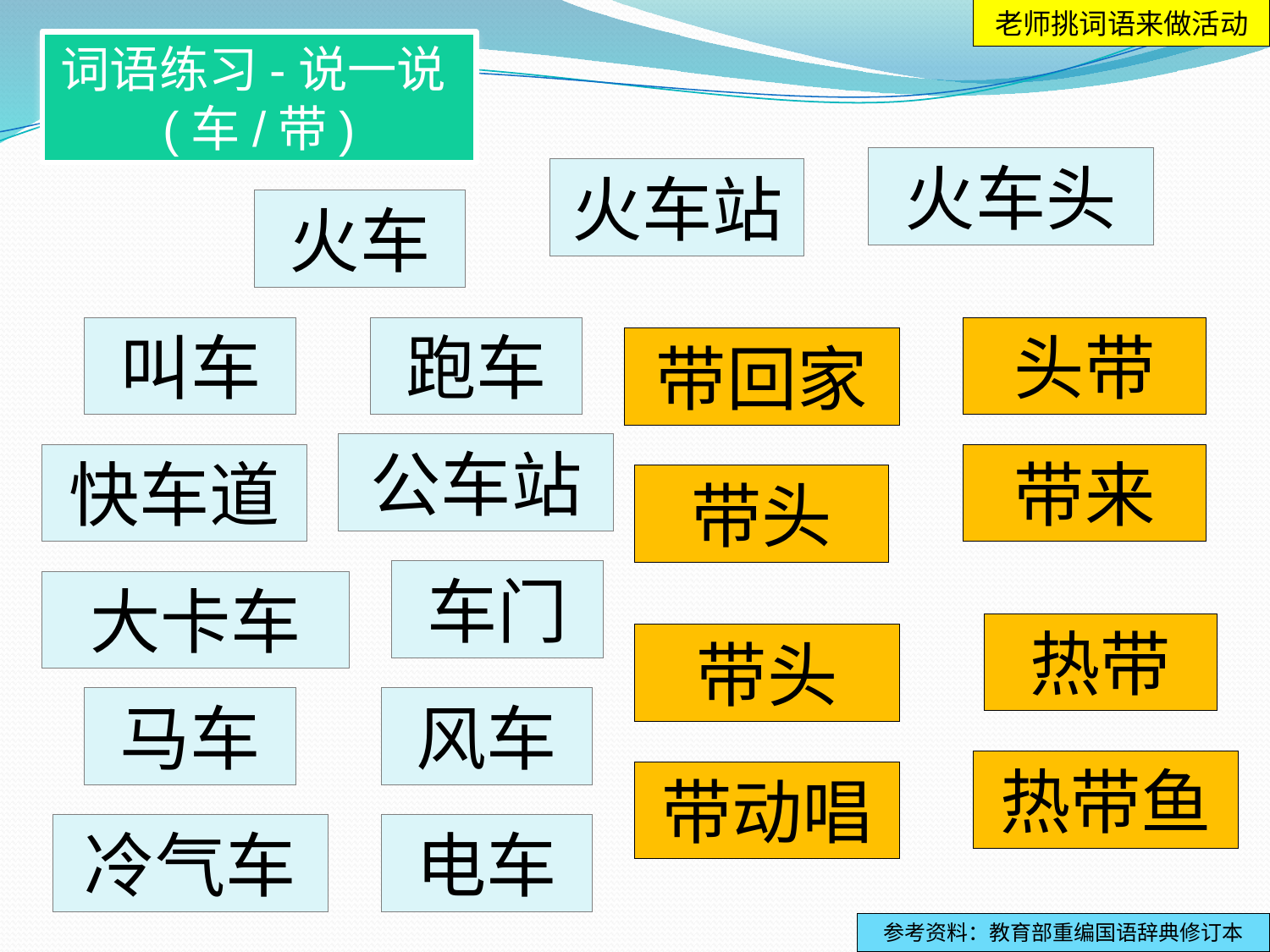

老师挑词语来做活动
词语练习-说一说(车/带)
火车头
火车站
火车
叫车
跑车
头带
带回家
公车站
快车道
带来
带头
车门
大卡车
热带
带头
马车
风车
热带鱼
带动唱
冷气车
电车
参考资料：教育部重编国语辞典修订本